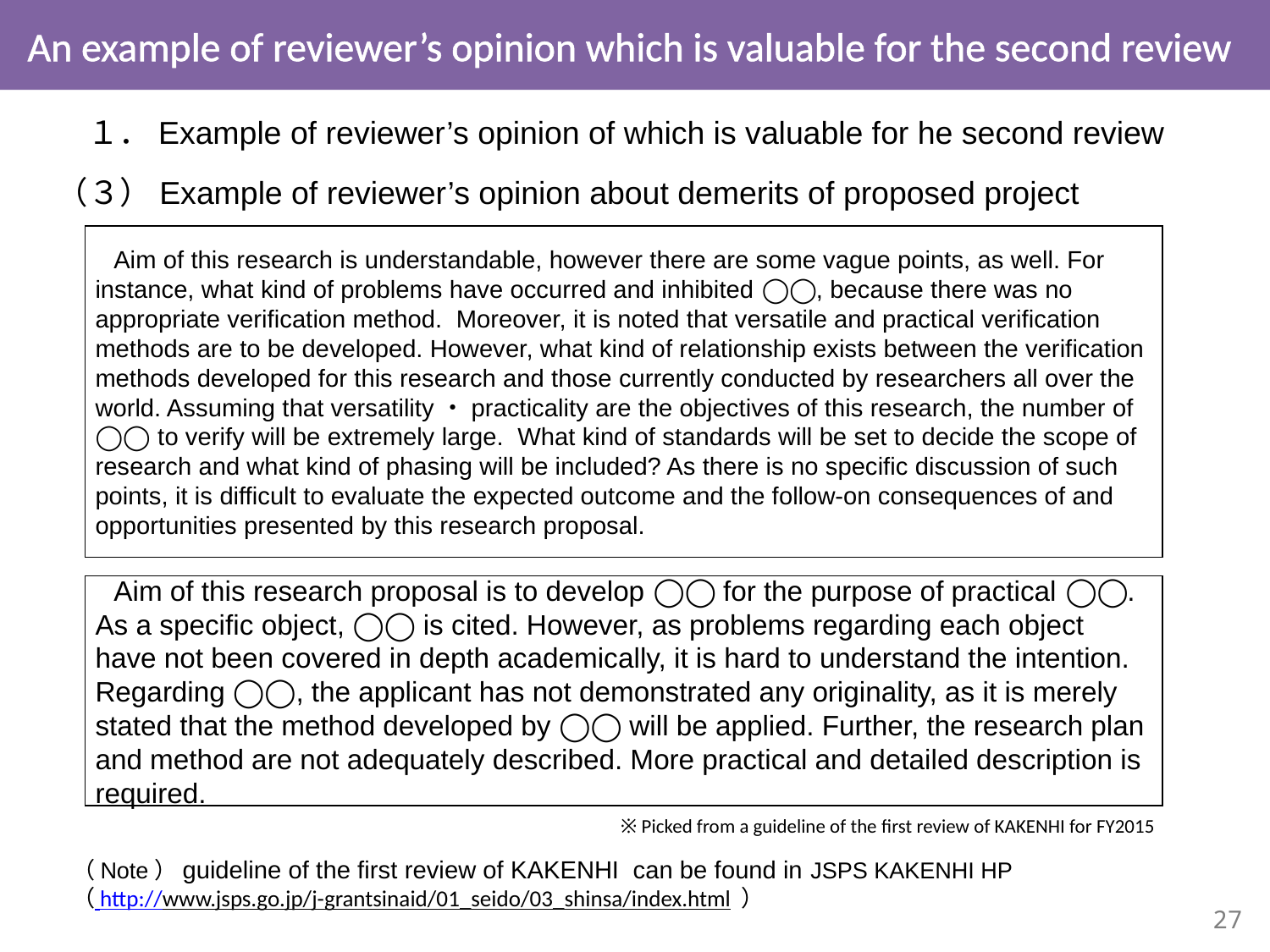

An example of reviewer’s opinion which is valuable for the second review
１．Example of reviewer’s opinion of which is valuable for he second review
（３）Example of reviewer’s opinion about demerits of proposed project
Aim of this research is understandable, however there are some vague points, as well. For instance, what kind of problems have occurred and inhibited ◯◯, because there was no appropriate verification method.  Moreover, it is noted that versatile and practical verification methods are to be developed. However, what kind of relationship exists between the verification methods developed for this research and those currently conducted by researchers all over the world. Assuming that versatility・practicality are the objectives of this research, the number of ◯◯ to verify will be extremely large.  What kind of standards will be set to decide the scope of research and what kind of phasing will be included? As there is no specific discussion of such points, it is difficult to evaluate the expected outcome and the follow-on consequences of and opportunities presented by this research proposal.
Aim of this research proposal is to develop ◯◯ for the purpose of practical ◯◯. As a specific object, ◯◯ is cited. However, as problems regarding each object have not been covered in depth academically, it is hard to understand the intention. Regarding ◯◯, the applicant has not demonstrated any originality, as it is merely stated that the method developed by ◯◯ will be applied. Further, the research plan and method are not adequately described. More practical and detailed description is required.
※ Picked from a guideline of the first review of KAKENHI for FY2015
（Note）guideline of the first review of KAKENHI  can be found in JSPS KAKENHI HP
（ http://www.jsps.go.jp/j-grantsinaid/01_seido/03_shinsa/index.html ）
27